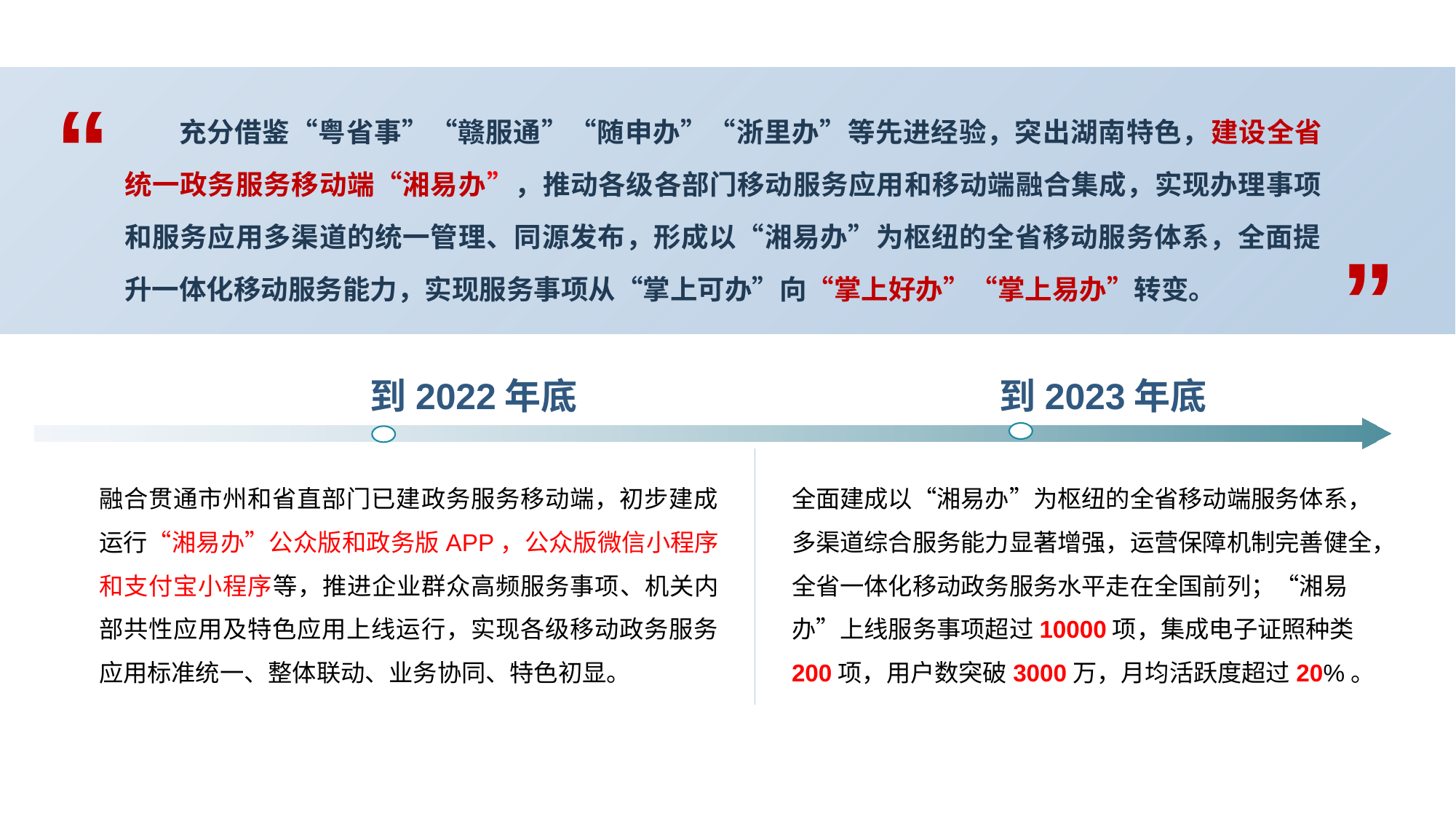

“
充分借鉴“粤省事”“赣服通”“随申办”“浙里办”等先进经验，突出湖南特色，建设全省统一政务服务移动端“湘易办”，推动各级各部门移动服务应用和移动端融合集成，实现办理事项和服务应用多渠道的统一管理、同源发布，形成以“湘易办”为枢纽的全省移动服务体系，全面提升一体化移动服务能力，实现服务事项从“掌上可办”向“掌上好办”“掌上易办”转变。
”
到2022年底
到2023年底

融合贯通市州和省直部门已建政务服务移动端，初步建成运行“湘易办”公众版和政务版APP，公众版微信小程序和支付宝小程序等，推进企业群众高频服务事项、机关内部共性应用及特色应用上线运行，实现各级移动政务服务应用标准统一、整体联动、业务协同、特色初显。
全面建成以“湘易办”为枢纽的全省移动端服务体系，多渠道综合服务能力显著增强，运营保障机制完善健全，全省一体化移动政务服务水平走在全国前列；“湘易办”上线服务事项超过10000项，集成电子证照种类200项，用户数突破3000万，月均活跃度超过20%。